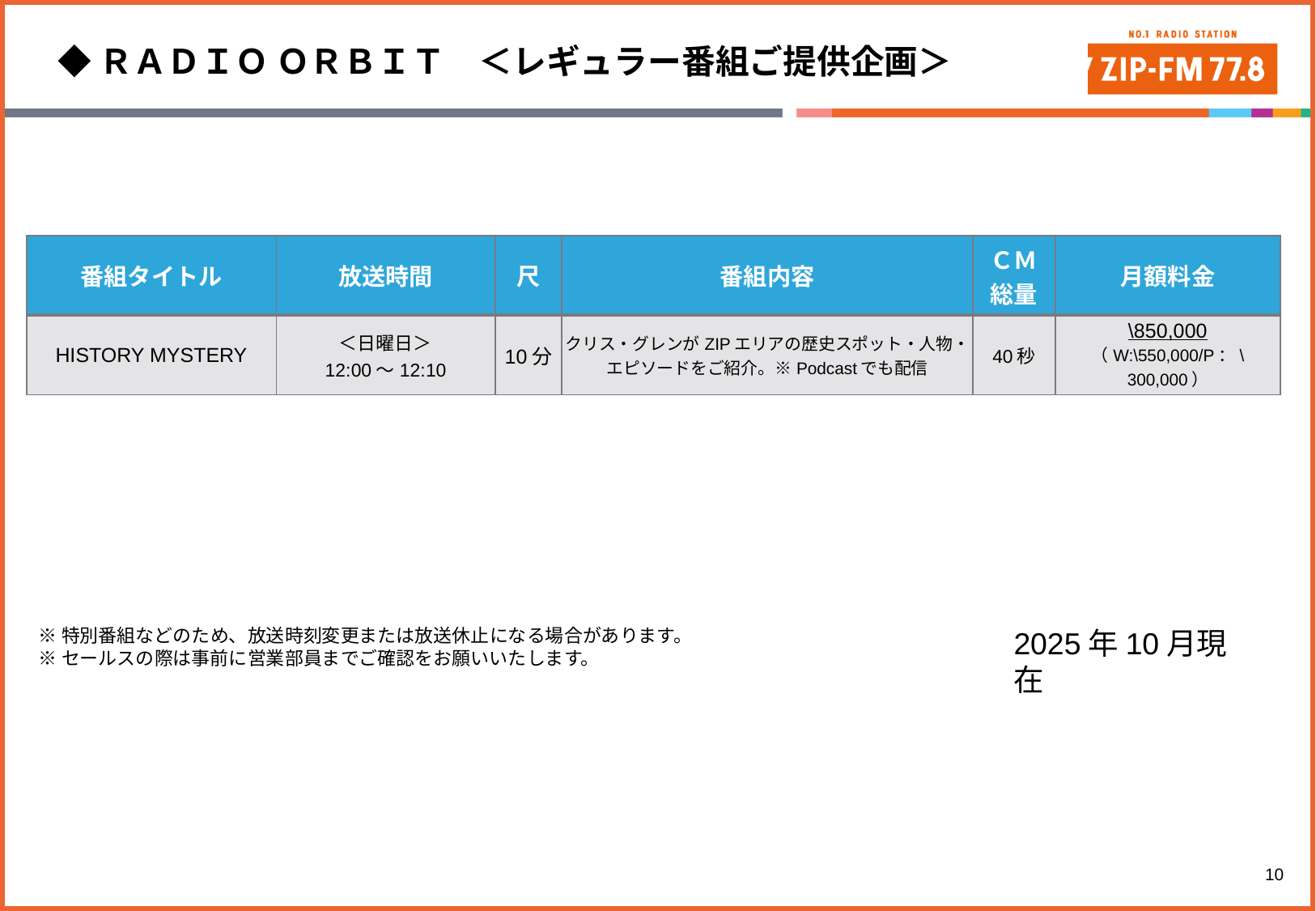

◆ＲＡＤＩＯ ＯＲＢＩＴ　＜レギュラー番組ご提供企画＞
| 番組タイトル | 放送時間 | 尺 | 番組内容 | ＣＭ総量 | 月額料金 |
| --- | --- | --- | --- | --- | --- |
| HISTORY MYSTERY | ＜日曜日＞ 12:00～12:10 | 10分 | クリス・グレンがZIPエリアの歴史スポット・人物・エピソードをご紹介。※Podcastでも配信 | 40秒 | \850,000 （W:\550,000/P：\300,000） |
※特別番組などのため、放送時刻変更または放送休止になる場合があります。
※セールスの際は事前に営業部員までご確認をお願いいたします。
2025年10月現在